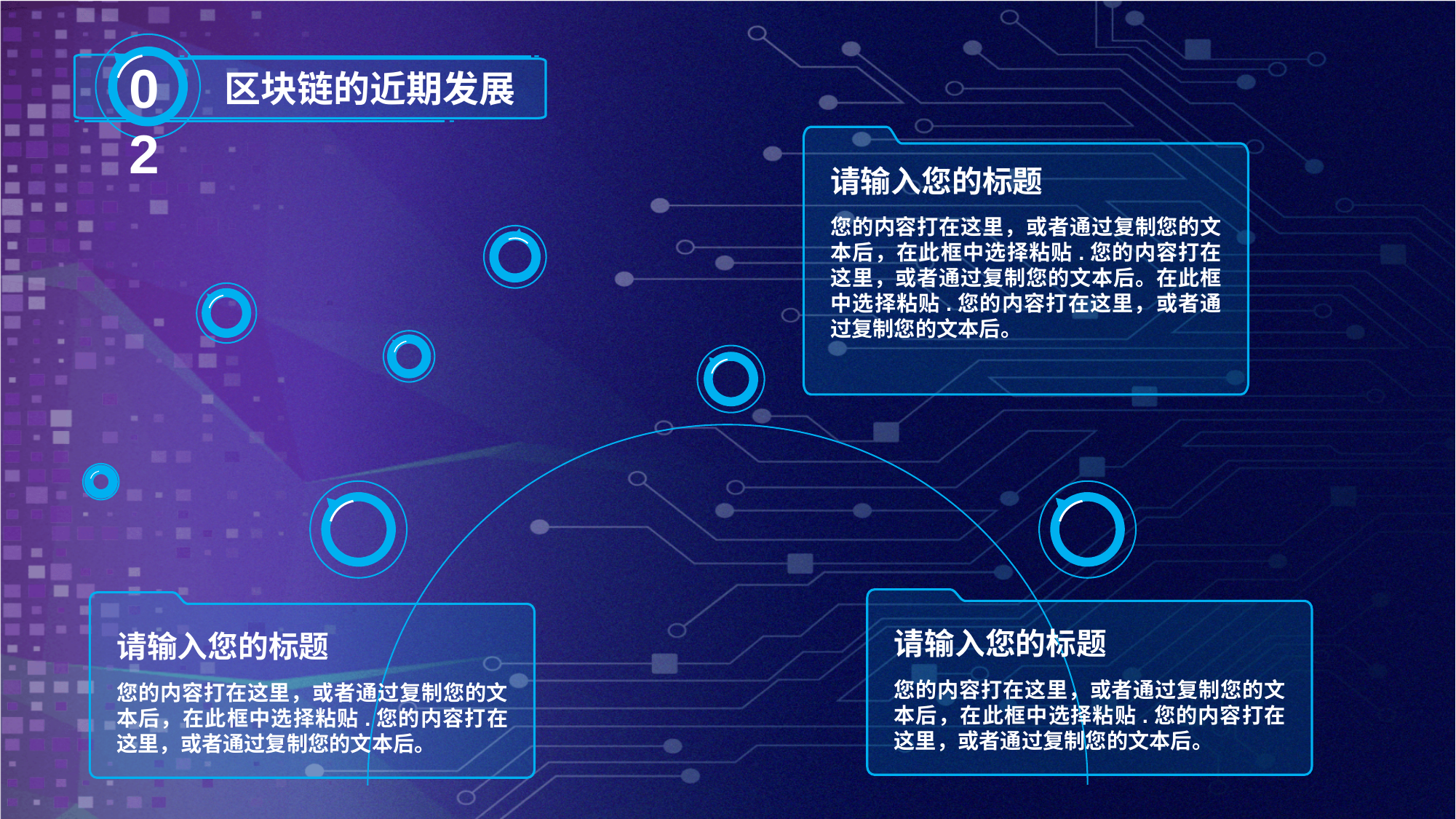

02

区块链的近期发展

请输入您的标题
您的内容打在这里，或者通过复制您的文本后，在此框中选择粘贴.您的内容打在这里，或者通过复制您的文本后。在此框中选择粘贴.您的内容打在这里，或者通过复制您的文本后。

请输入您的标题
您的内容打在这里，或者通过复制您的文本后，在此框中选择粘贴.您的内容打在这里，或者通过复制您的文本后。

请输入您的标题
您的内容打在这里，或者通过复制您的文本后，在此框中选择粘贴.您的内容打在这里，或者通过复制您的文本后。